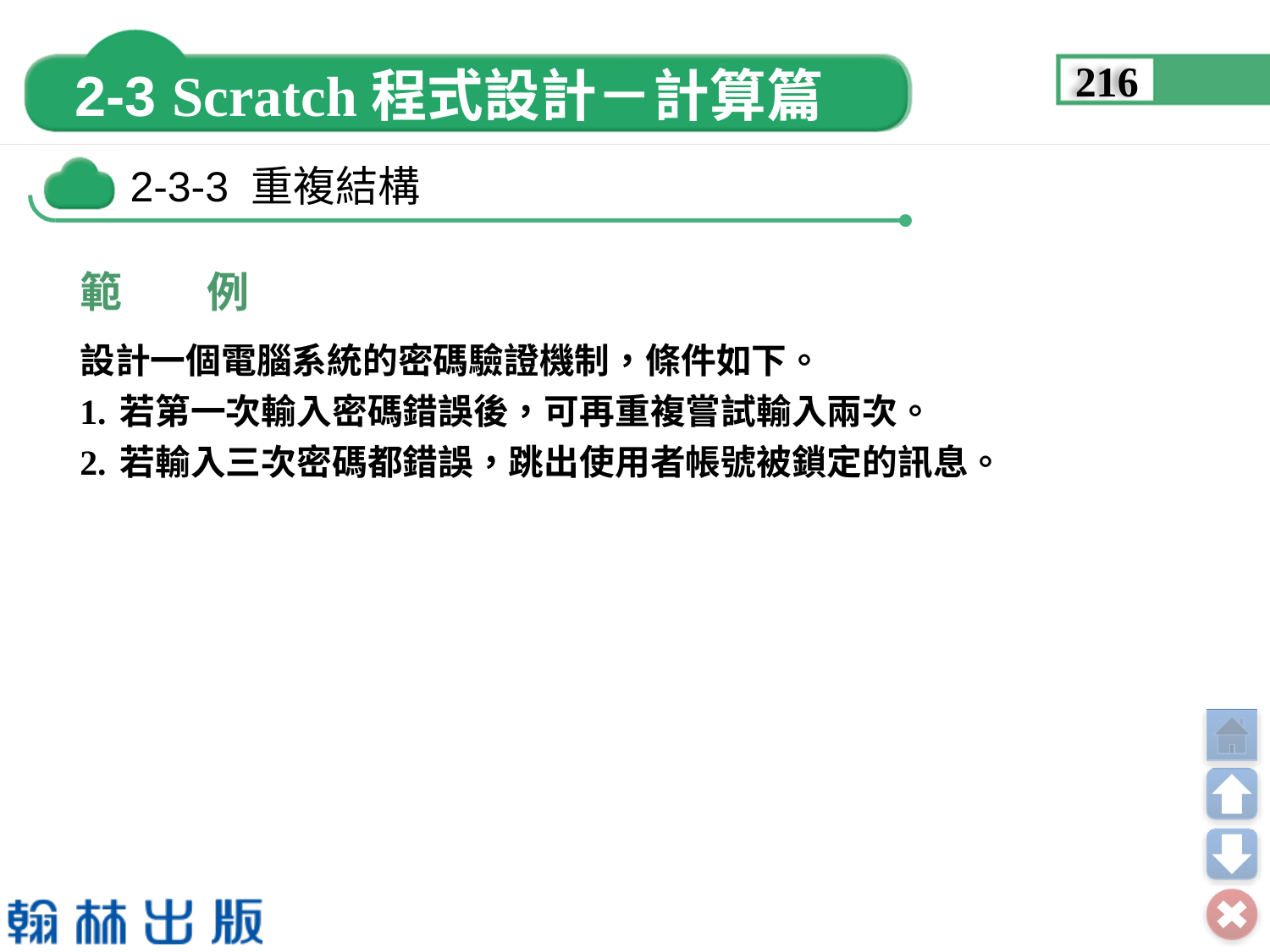

216
範　　例
設計一個電腦系統的密碼驗證機制，條件如下。
1.	若第一次輸入密碼錯誤後，可再重複嘗試輸入兩次。
2.	若輸入三次密碼都錯誤，跳出使用者帳號被鎖定的訊息。